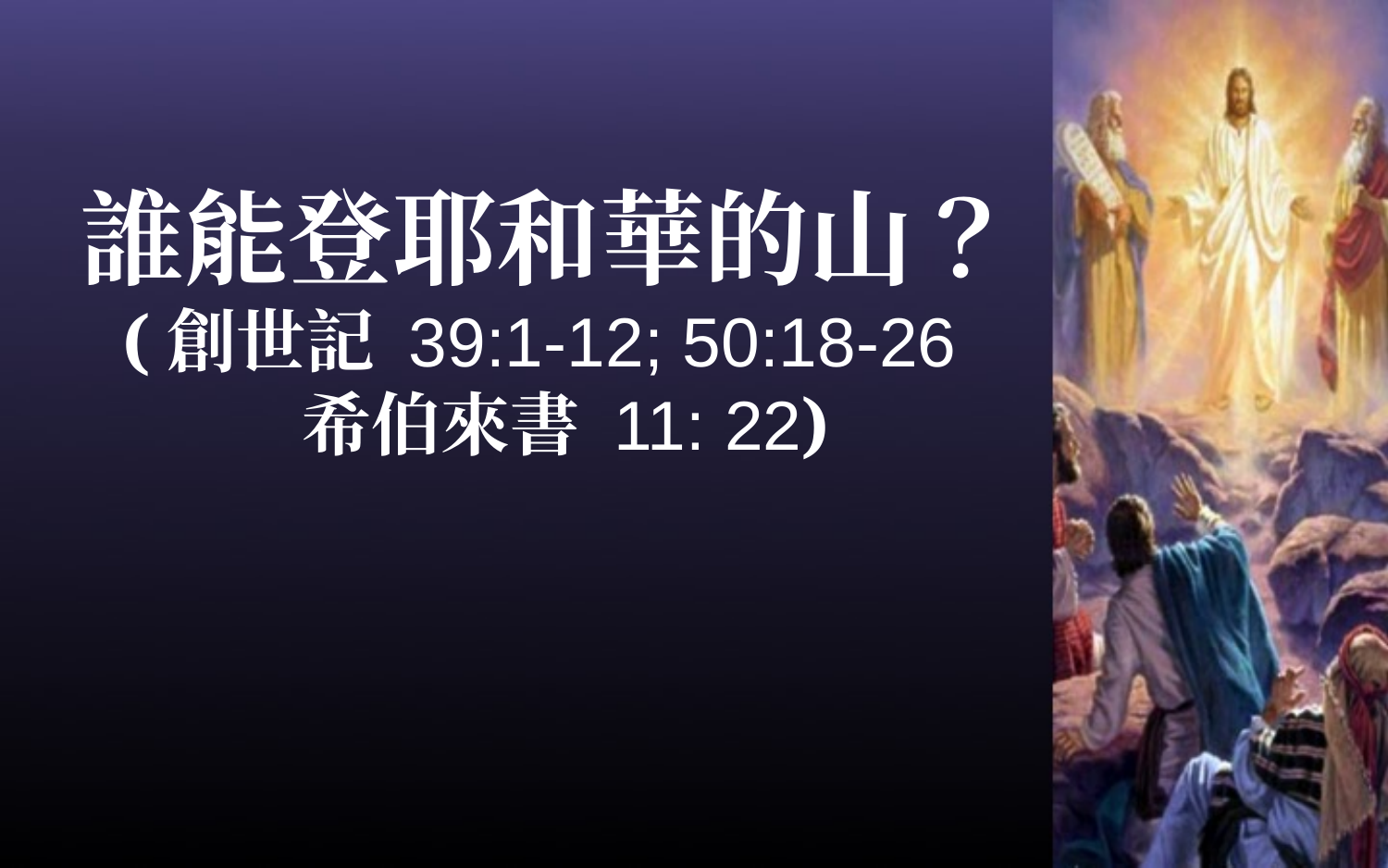

誰能登耶和華的山？
(創世記 39:1-12; 50:18-26
 希伯來書 11: 22)